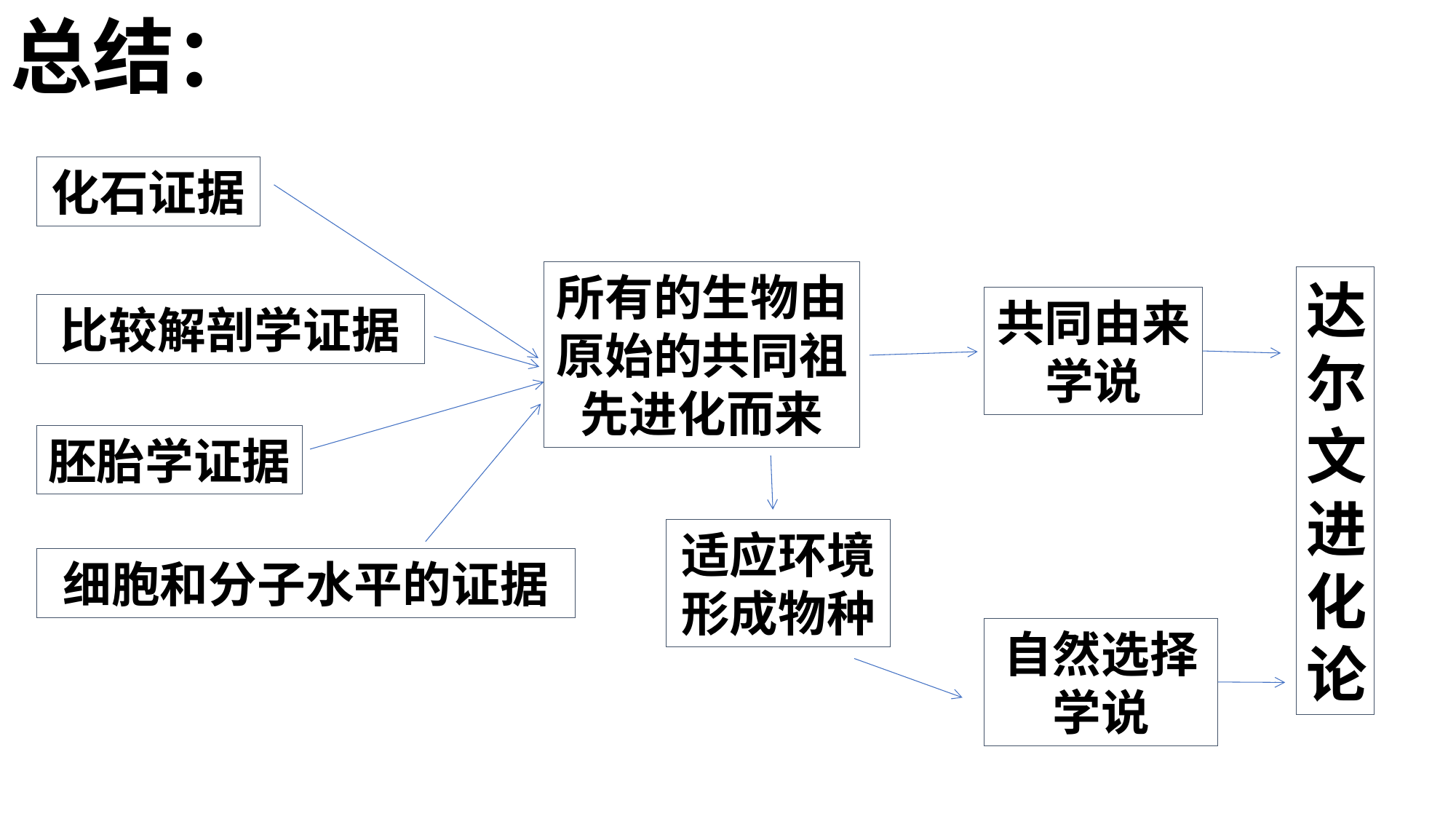

总结：
化石证据
比较解剖学证据
胚胎学证据
细胞和分子水平的证据
所有的生物由原始的共同祖先进化而来
达尔文进化论
共同由来学说
适应环境形成物种
自然选择学说